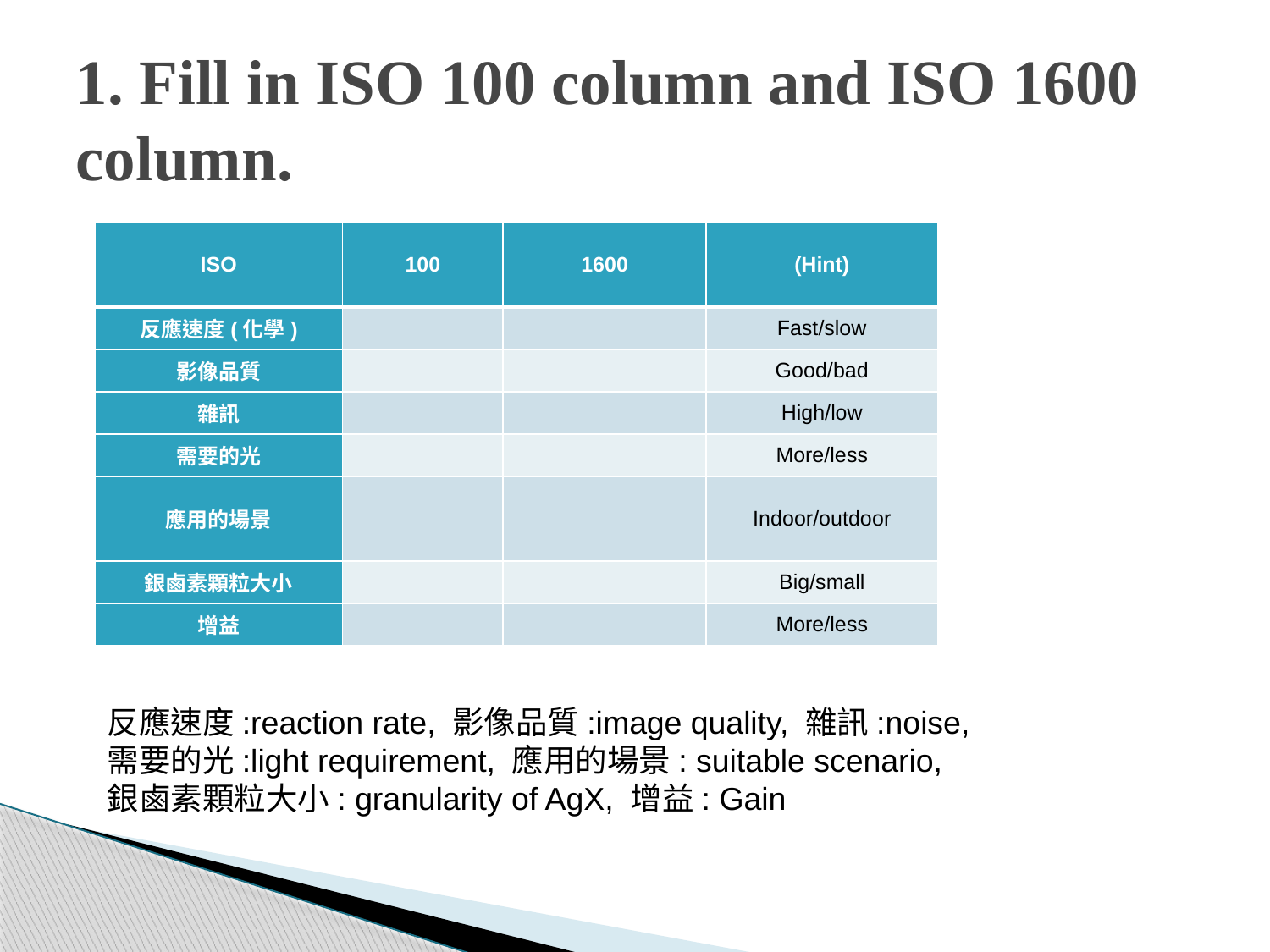

# 1. Fill in ISO 100 column and ISO 1600 column.
| ISO | 100 | 1600 | (Hint) |
| --- | --- | --- | --- |
| 反應速度(化學) |  |  | Fast/slow |
| 影像品質 |  |  | Good/bad |
| 雜訊 |  |  | High/low |
| 需要的光 |  |  | More/less |
| 應用的場景 |  |  | Indoor/outdoor |
| 銀鹵素顆粒大小 |  |  | Big/small |
| 增益 |  |  | More/less |
反應速度:reaction rate, 影像品質:image quality, 雜訊:noise,
需要的光:light requirement, 應用的場景: suitable scenario,
銀鹵素顆粒大小: granularity of AgX, 增益: Gain